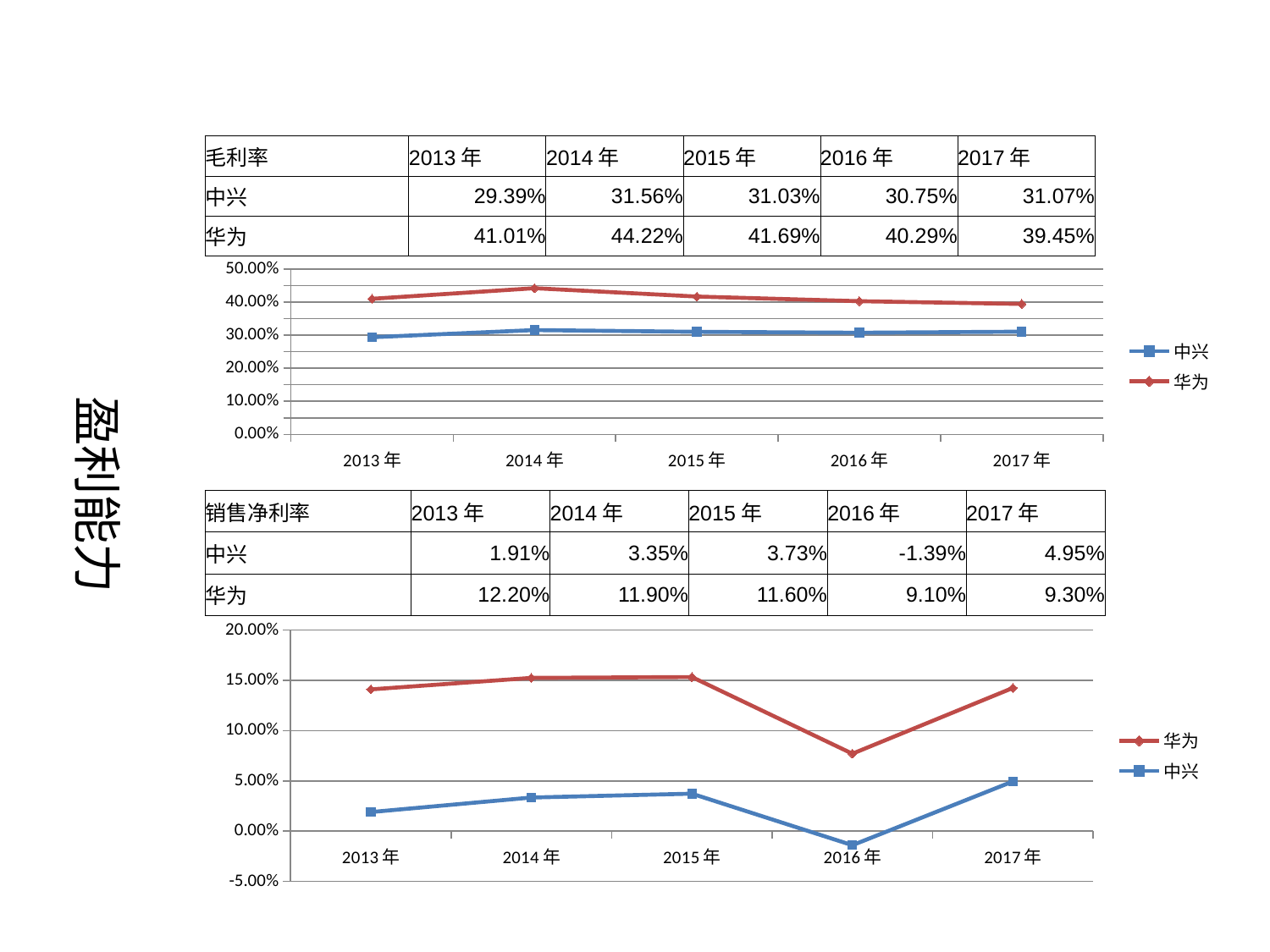

| 毛利率 | 2013年 | 2014年 | 2015年 | 2016年 | 2017年 |
| --- | --- | --- | --- | --- | --- |
| 中兴 | 29.39% | 31.56% | 31.03% | 30.75% | 31.07% |
| 华为 | 41.01% | 44.22% | 41.69% | 40.29% | 39.45% |

### Chart

| Category | 中兴 | 华为 |
|---|---|---|
| 2013年 | 0.29385518653841985 | 0.41008262734023665 |
| 2014年 | 0.3155857202431164 | 0.44223569294614434 |
| 2015年 | 0.31028109017882677 | 0.4169449303686754 |
| 2016年 | 0.30753280085575124 | 0.4028747598614964 |
| 2017年 | 0.31070505148666033 | 0.39452073403675497 |
盈利能力
| 销售净利率 | 2013年 | 2014年 | 2015年 | 2016年 | 2017年 |
| --- | --- | --- | --- | --- | --- |
| 中兴 | 1.91% | 3.35% | 3.73% | -1.39% | 4.95% |
| 华为 | 12.20% | 11.90% | 11.60% | 9.10% | 9.30% |

### Chart

| Category | 中兴 | 华为 |
|---|---|---|
| 2013年 | 0.019055762811900686 | 0.12200000000000004 |
| 2014年 | 0.03348088022434901 | 0.11899999999999998 |
| 2015年 | 0.03733311517994727 | 0.11600000000000002 |
| 2016年 | -0.013907189047954663 | 0.09100000000000003 |
| 2017年 | 0.04949987121752666 | 0.09300000000000007 |